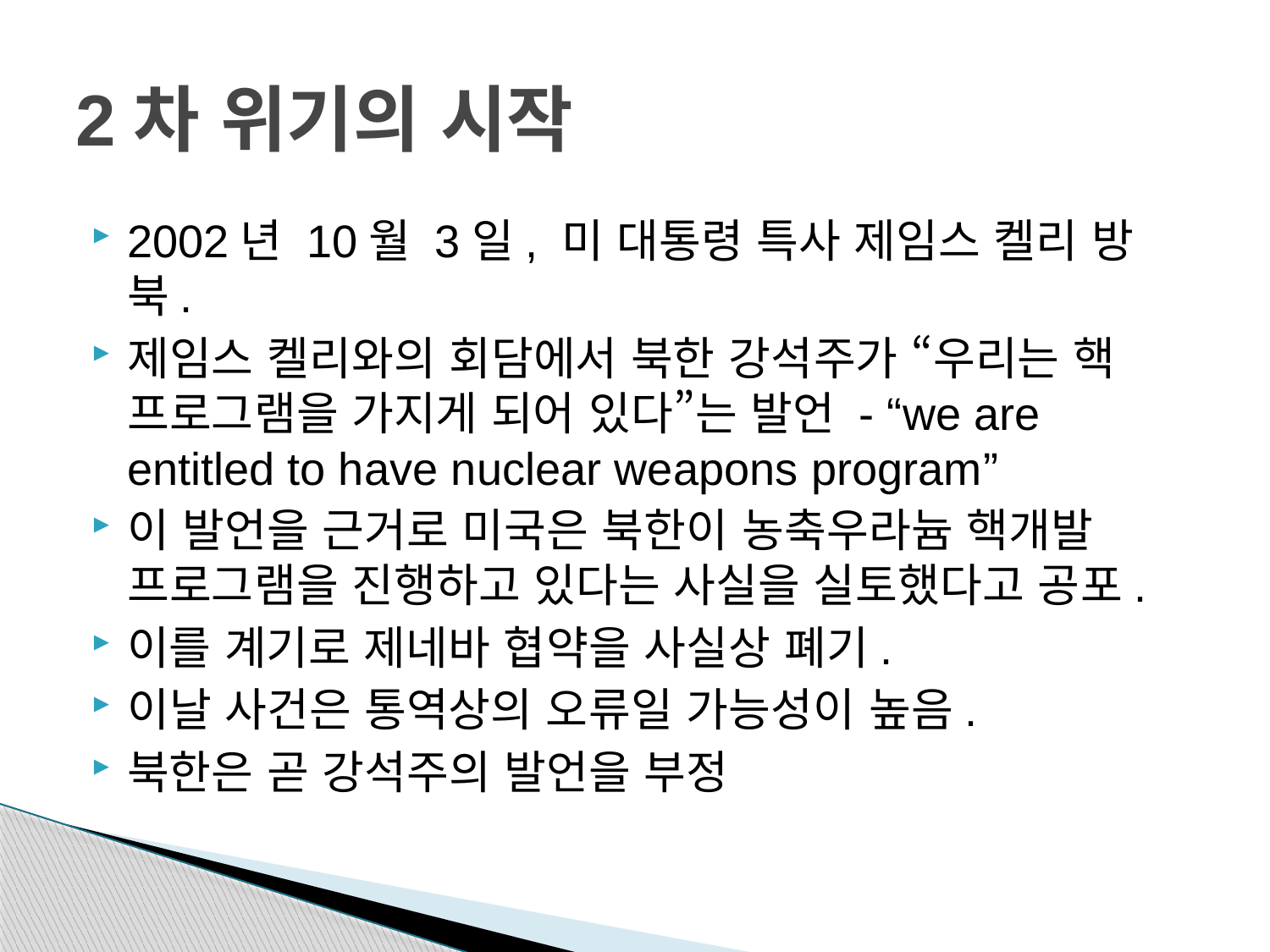

# 2차 위기의 시작
2002년 10월 3일, 미 대통령 특사 제임스 켈리 방북.
제임스 켈리와의 회담에서 북한 강석주가 “우리는 핵 프로그램을 가지게 되어 있다”는 발언 - “we are entitled to have nuclear weapons program”
이 발언을 근거로 미국은 북한이 농축우라늄 핵개발 프로그램을 진행하고 있다는 사실을 실토했다고 공포.
이를 계기로 제네바 협약을 사실상 폐기.
이날 사건은 통역상의 오류일 가능성이 높음.
북한은 곧 강석주의 발언을 부정